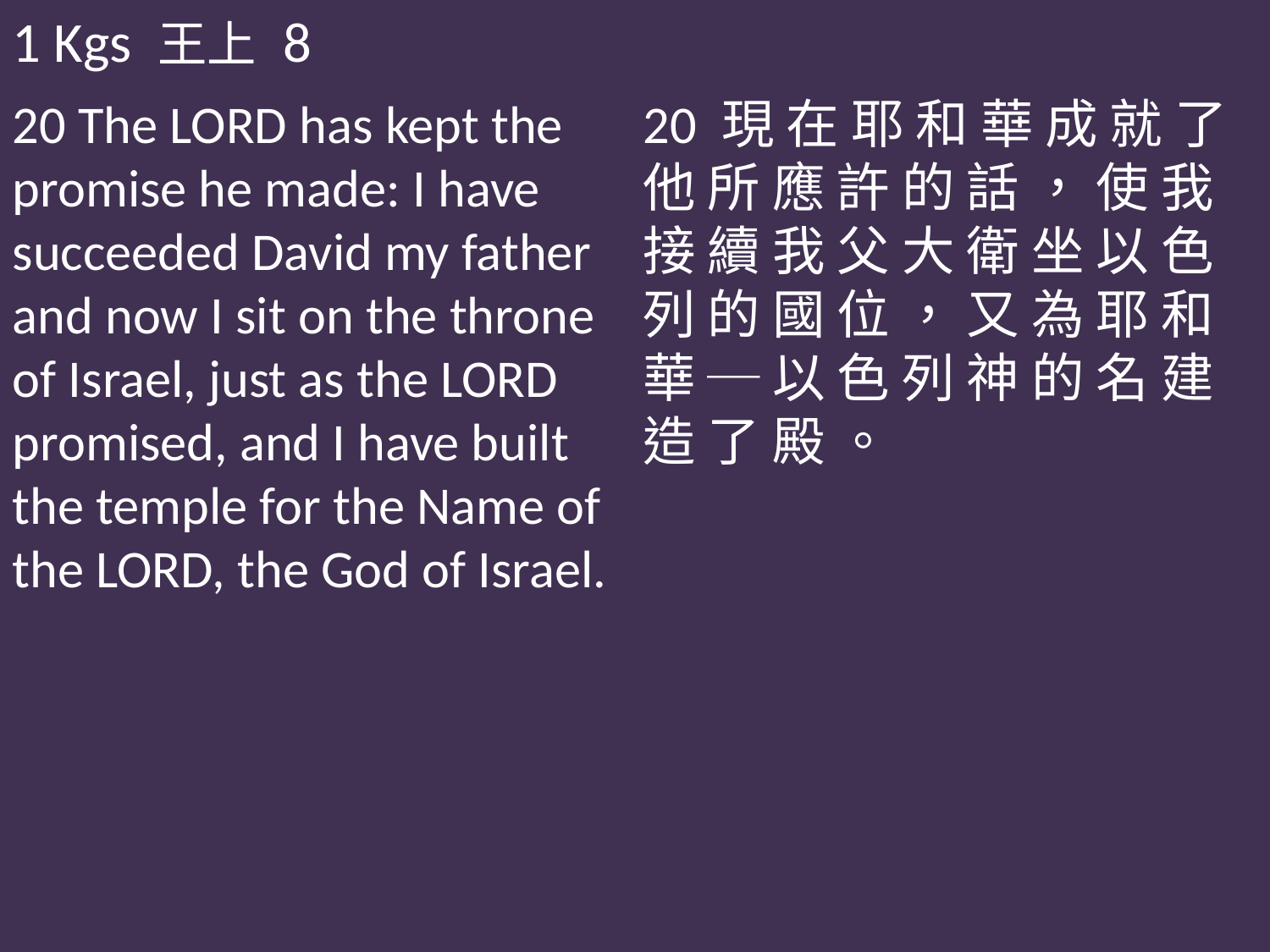

1 Kgs 王上 8
20 The LORD has kept the promise he made: I have succeeded David my father and now I sit on the throne of Israel, just as the LORD promised, and I have built the temple for the Name of the LORD, the God of Israel.
20 現 在 耶 和 華 成 就 了 他 所 應 許 的 話 ， 使 我 接 續 我 父 大 衛 坐 以 色 列 的 國 位 ， 又 為 耶 和 華 ─ 以 色 列 神 的 名 建 造 了 殿 。